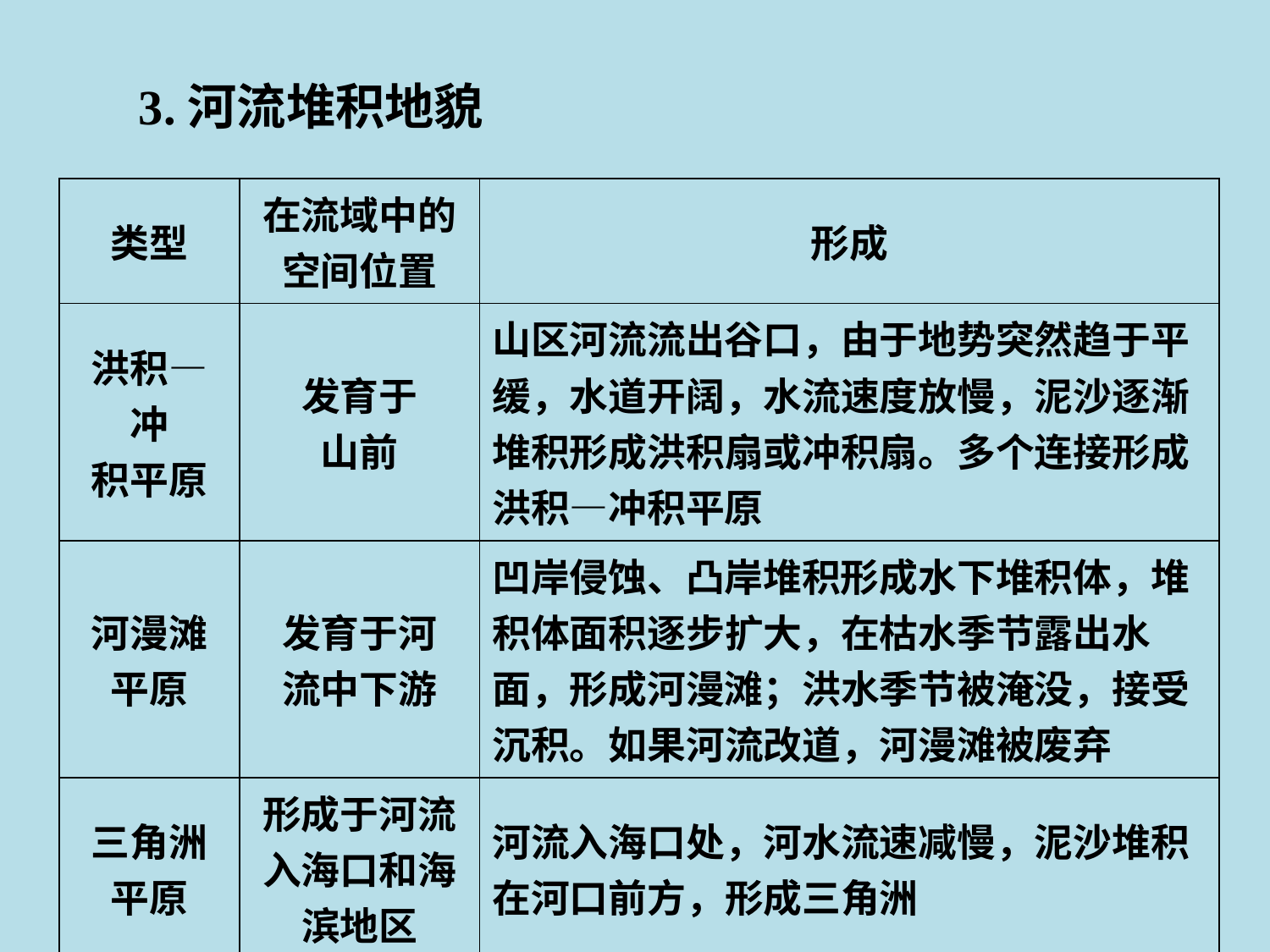

3.河流堆积地貌
| 类型 | 在流域中的 空间位置 | 形成 |
| --- | --- | --- |
| 洪积—冲 积平原 | 发育于 山前 | 山区河流流出谷口，由于地势突然趋于平缓，水道开阔，水流速度放慢，泥沙逐渐堆积形成洪积扇或冲积扇。多个连接形成洪积—冲积平原 |
| 河漫滩 平原 | 发育于河 流中下游 | 凹岸侵蚀、凸岸堆积形成水下堆积体，堆积体面积逐步扩大，在枯水季节露出水面，形成河漫滩；洪水季节被淹没，接受沉积。如果河流改道，河漫滩被废弃 |
| 三角洲 平原 | 形成于河流 入海口和海 滨地区 | 河流入海口处，河水流速减慢，泥沙堆积在河口前方，形成三角洲 |